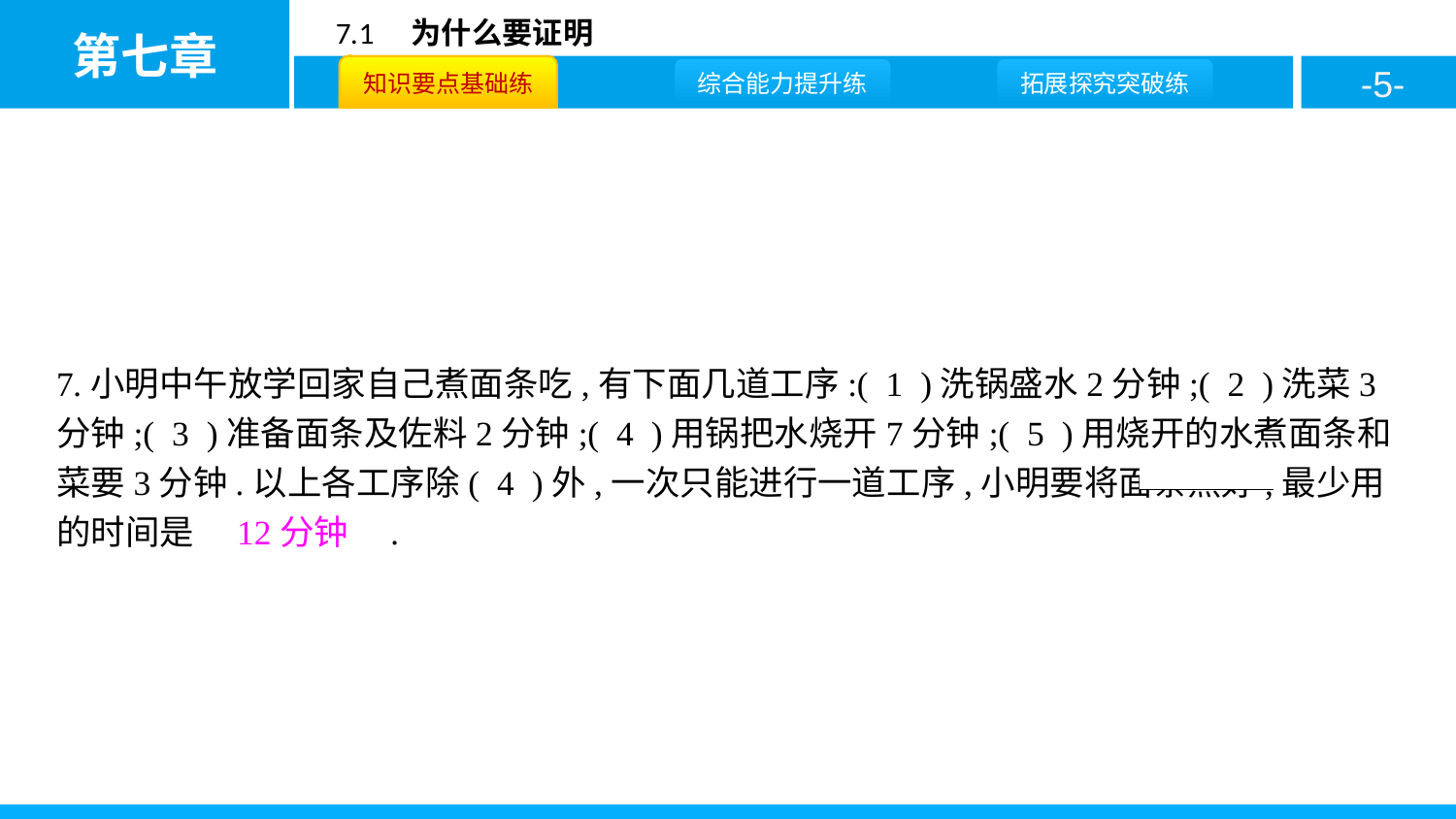

7.小明中午放学回家自己煮面条吃,有下面几道工序:(  1  )洗锅盛水2分钟;(  2  )洗菜3分钟;(  3  )准备面条及佐料2分钟;(  4  )用锅把水烧开7分钟;(  5  )用烧开的水煮面条和菜要3分钟.以上各工序除(  4  )外,一次只能进行一道工序,小明要将面条煮好,最少用的时间是　12分钟　.